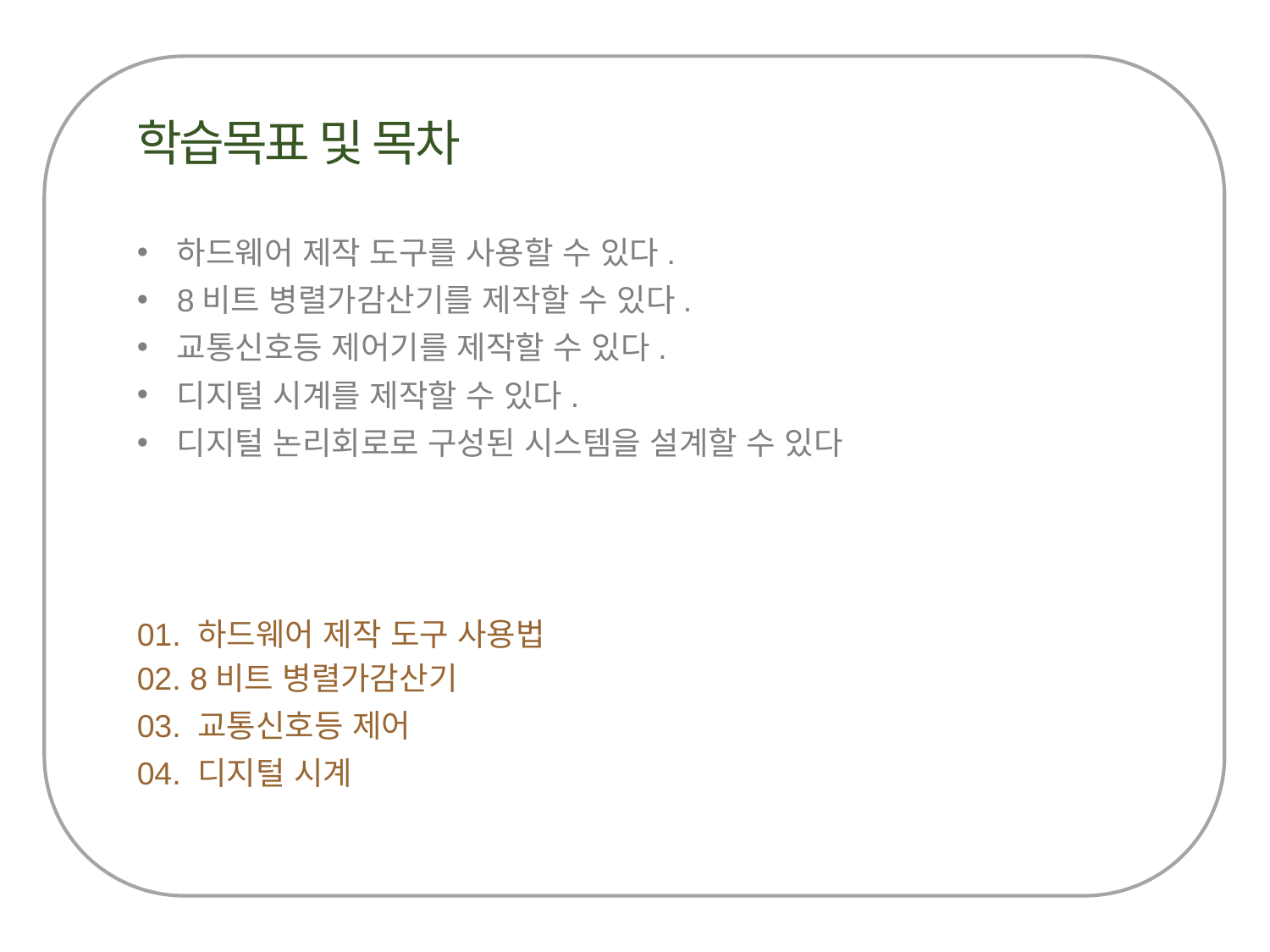

하드웨어 제작 도구를 사용할 수 있다.
8비트 병렬가감산기를 제작할 수 있다.
교통신호등 제어기를 제작할 수 있다.
디지털 시계를 제작할 수 있다.
디지털 논리회로로 구성된 시스템을 설계할 수 있다

01. 하드웨어 제작 도구 사용법
02. 8비트 병렬가감산기
03. 교통신호등 제어
04. 디지털 시계